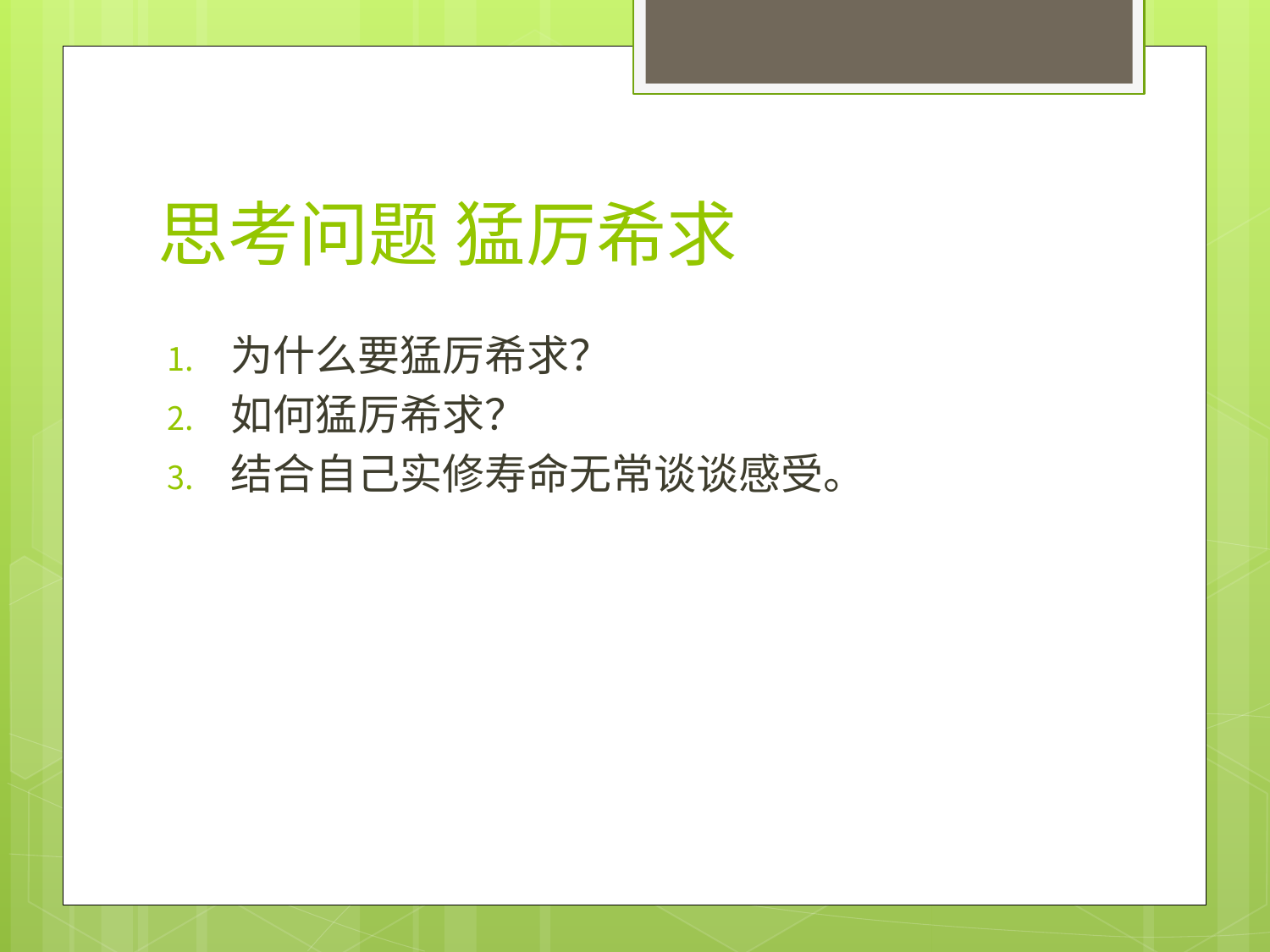

# 思考问题 猛厉希求
为什么要猛厉希求？
如何猛厉希求？
结合自己实修寿命无常谈谈感受。